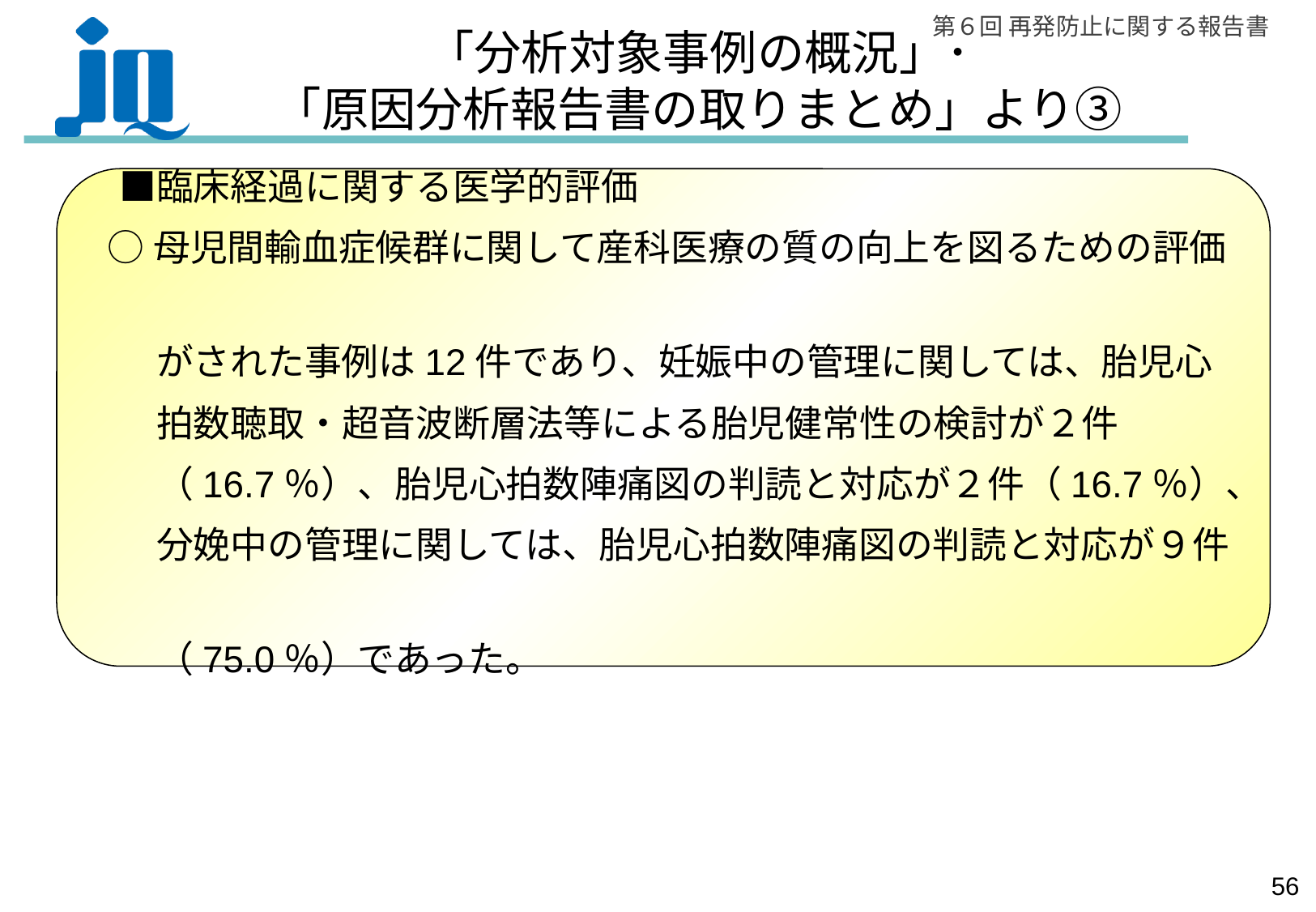

# 「分析対象事例の概況」･ 「原因分析報告書の取りまとめ」より③
　■臨床経過に関する医学的評価
   ○母児間輸血症候群に関して産科医療の質の向上を図るための評価
　　がされた事例は12件であり、妊娠中の管理に関しては、胎児心
　　拍数聴取・超音波断層法等による胎児健常性の検討が２件
　　（16.7％）、胎児心拍数陣痛図の判読と対応が２件（16.7％）、
　　分娩中の管理に関しては、胎児心拍数陣痛図の判読と対応が９件
　　（75.0％）であった。
56